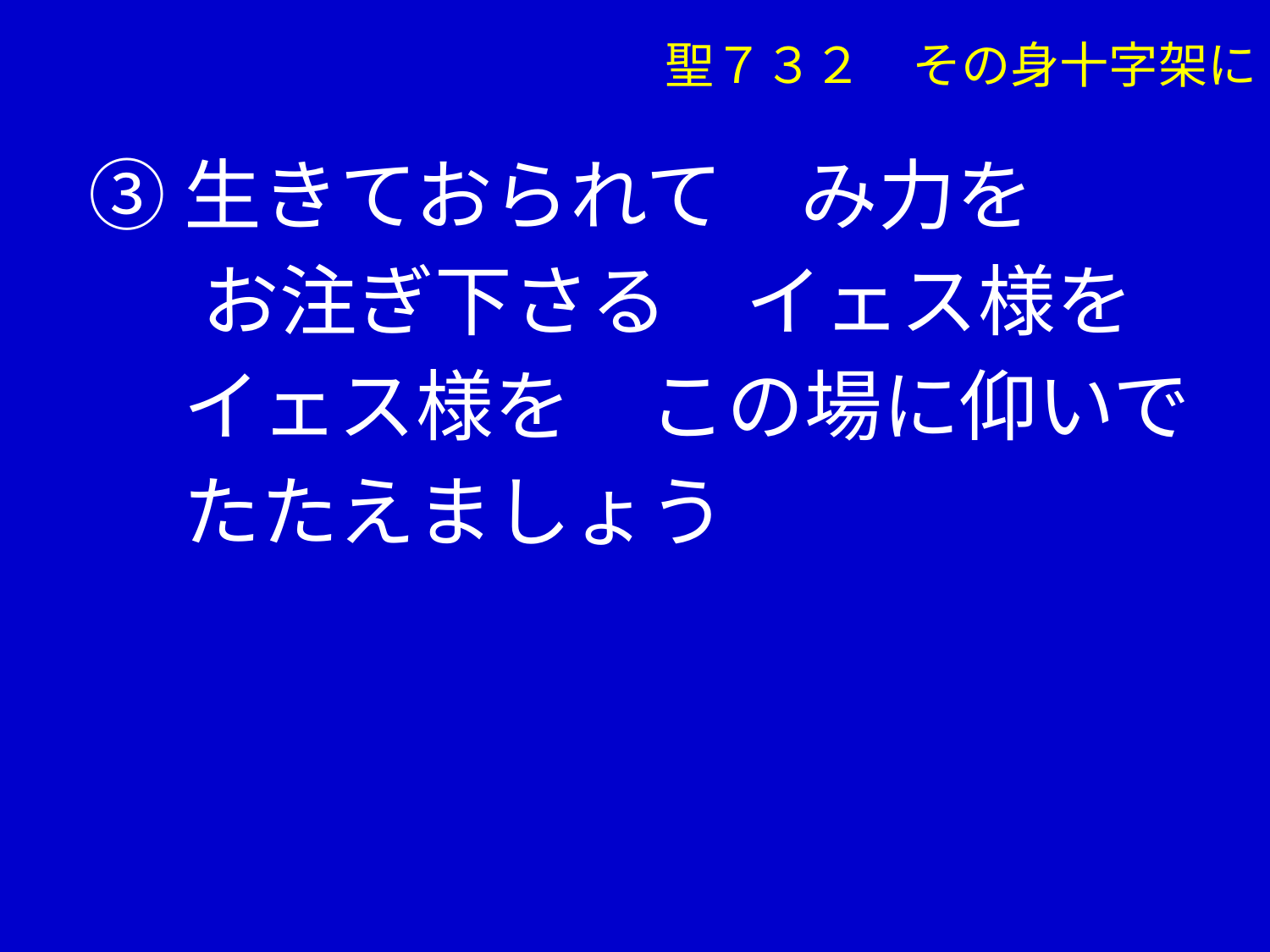

聖７３２　その身十字架に
③生きておられて　み力を
 　お注ぎ下さる　イェス様を
　 イェス様を　この場に仰いで
　 たたえましょう